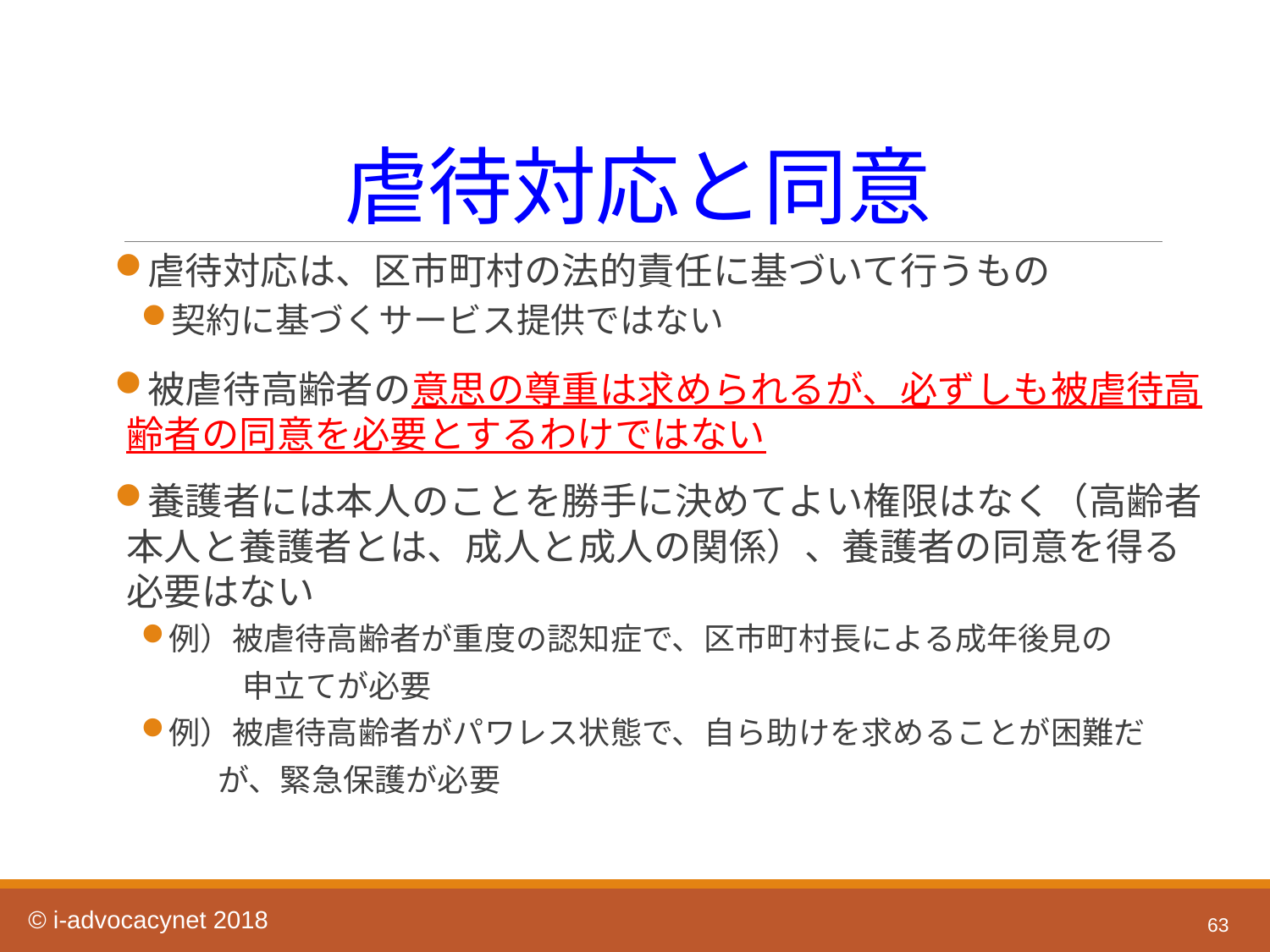

# 虐待対応と同意
虐待対応は、区市町村の法的責任に基づいて行うもの
契約に基づくサービス提供ではない
被虐待高齢者の意思の尊重は求められるが、必ずしも被虐待高齢者の同意を必要とするわけではない
養護者には本人のことを勝手に決めてよい権限はなく（高齢者本人と養護者とは、成人と成人の関係）、養護者の同意を得る必要はない
例）被虐待高齢者が重度の認知症で、区市町村長による成年後見の
　　　 申立てが必要
例）被虐待高齢者がパワレス状態で、自ら助けを求めることが困難だ
          が、緊急保護が必要

63